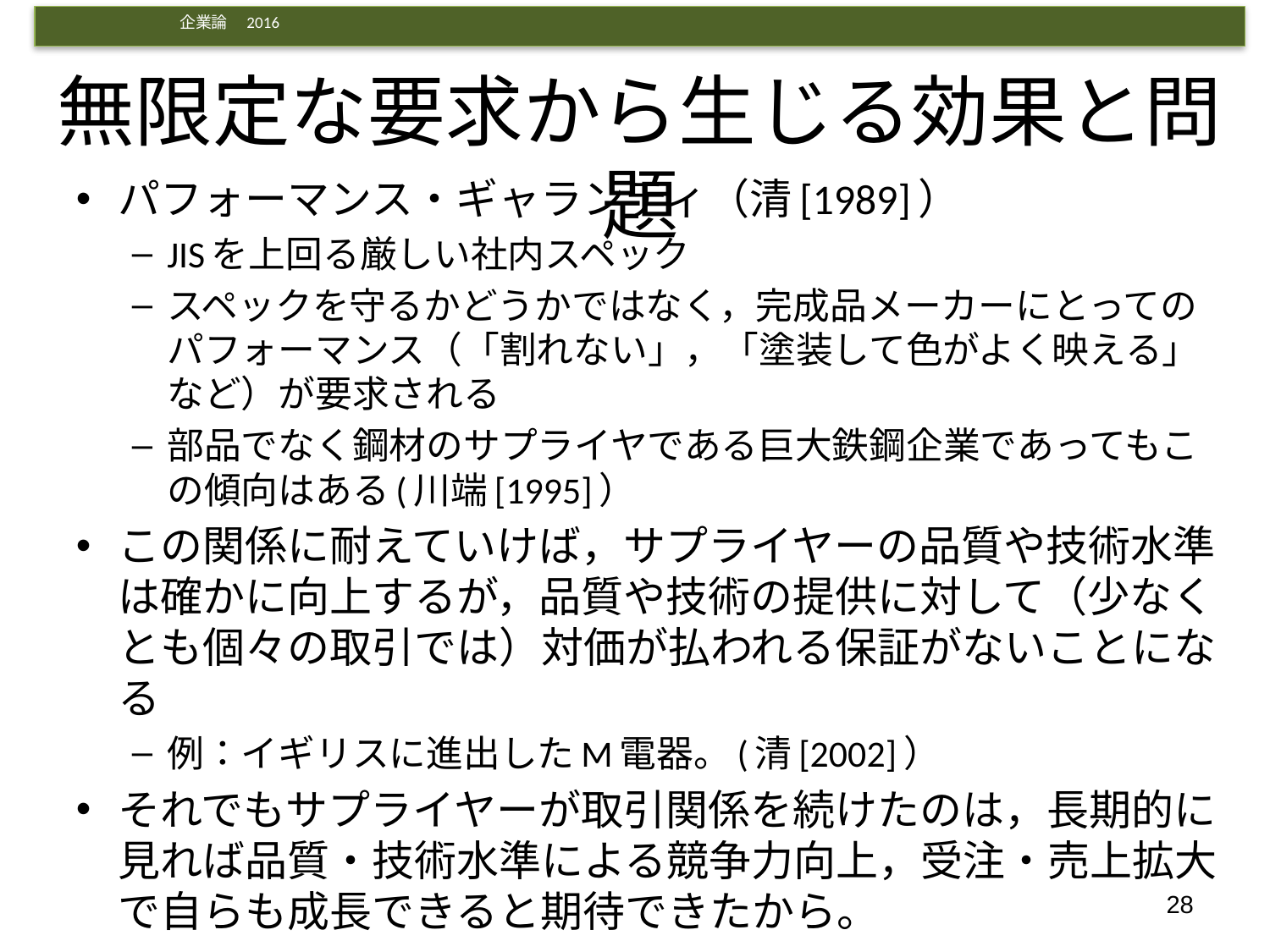

# 無限定な要求から生じる効果と問題
パフォーマンス・ギャランティ（清[1989]）
JISを上回る厳しい社内スペック
スペックを守るかどうかではなく，完成品メーカーにとってのパフォーマンス（「割れない」，「塗装して色がよく映える」など）が要求される
部品でなく鋼材のサプライヤである巨大鉄鋼企業であってもこの傾向はある(川端[1995]）
この関係に耐えていけば，サプライヤーの品質や技術水準は確かに向上するが，品質や技術の提供に対して（少なくとも個々の取引では）対価が払われる保証がないことになる
例：イギリスに進出したM電器。(清[2002]）
それでもサプライヤーが取引関係を続けたのは，長期的に見れば品質・技術水準による競争力向上，受注・売上拡大で自らも成長できると期待できたから。

28